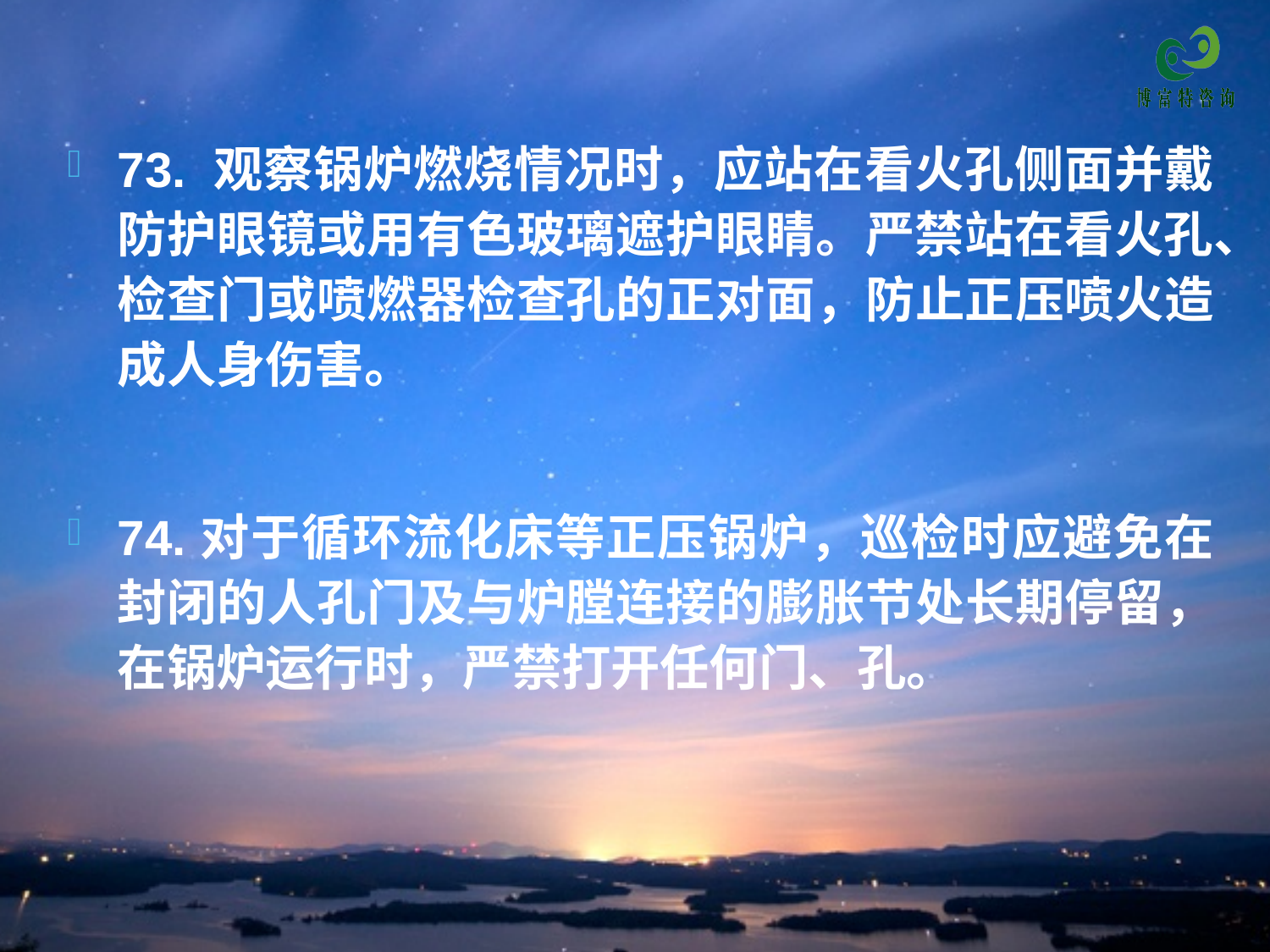

73. 观察锅炉燃烧情况时，应站在看火孔侧面并戴防护眼镜或用有色玻璃遮护眼睛。严禁站在看火孔、检查门或喷燃器检查孔的正对面，防止正压喷火造成人身伤害。

74.对于循环流化床等正压锅炉，巡检时应避免在封闭的人孔门及与炉膛连接的膨胀节处长期停留，在锅炉运行时，严禁打开任何门、孔。